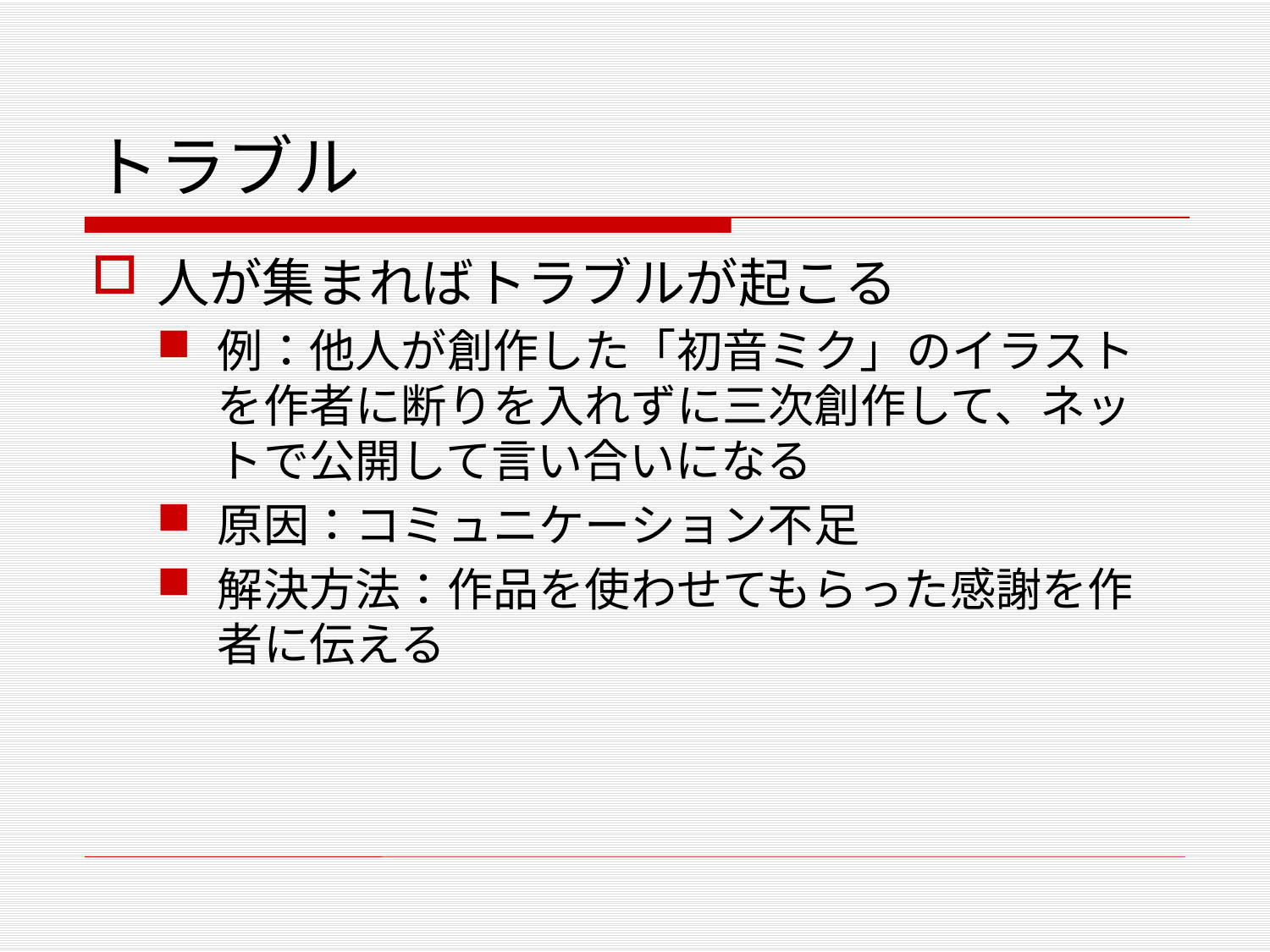

# トラブル
人が集まればトラブルが起こる
例：他人が創作した「初音ミク」のイラストを作者に断りを入れずに三次創作して、ネットで公開して言い合いになる
原因：コミュニケーション不足
解決方法：作品を使わせてもらった感謝を作者に伝える